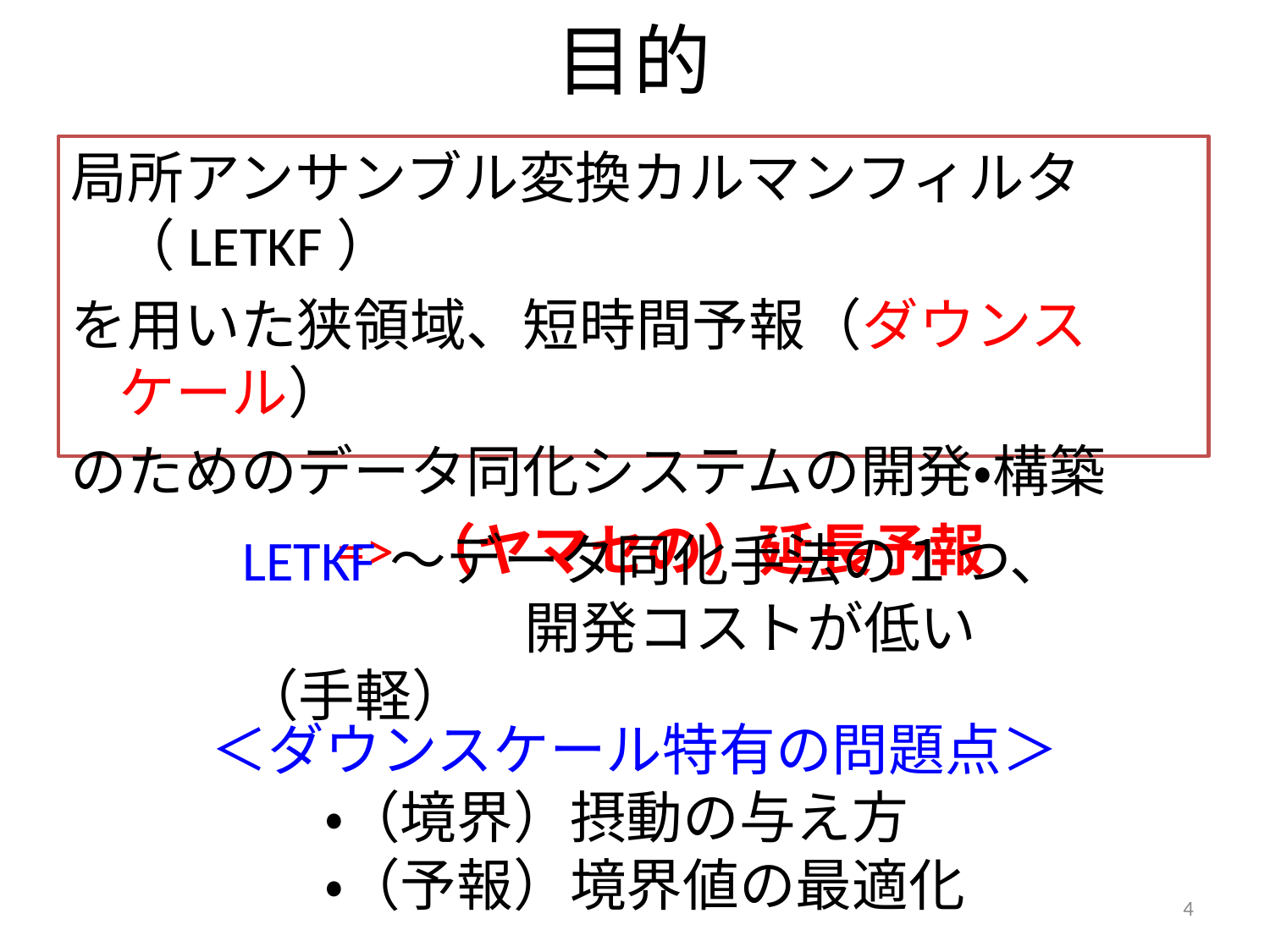

# 目的
局所アンサンブル変換カルマンフィルタ（LETKF）
を用いた狭領域、短時間予報（ダウンスケール）
のためのデータ同化システムの開発・構築
                     => （ヤマセの）延長予報
LETKF～データ同化手法の１つ、
　　　　　開発コストが低い（手軽）
＜ダウンスケール特有の問題点＞
　　・（境界）摂動の与え方
　　・（予報）境界値の最適化
4